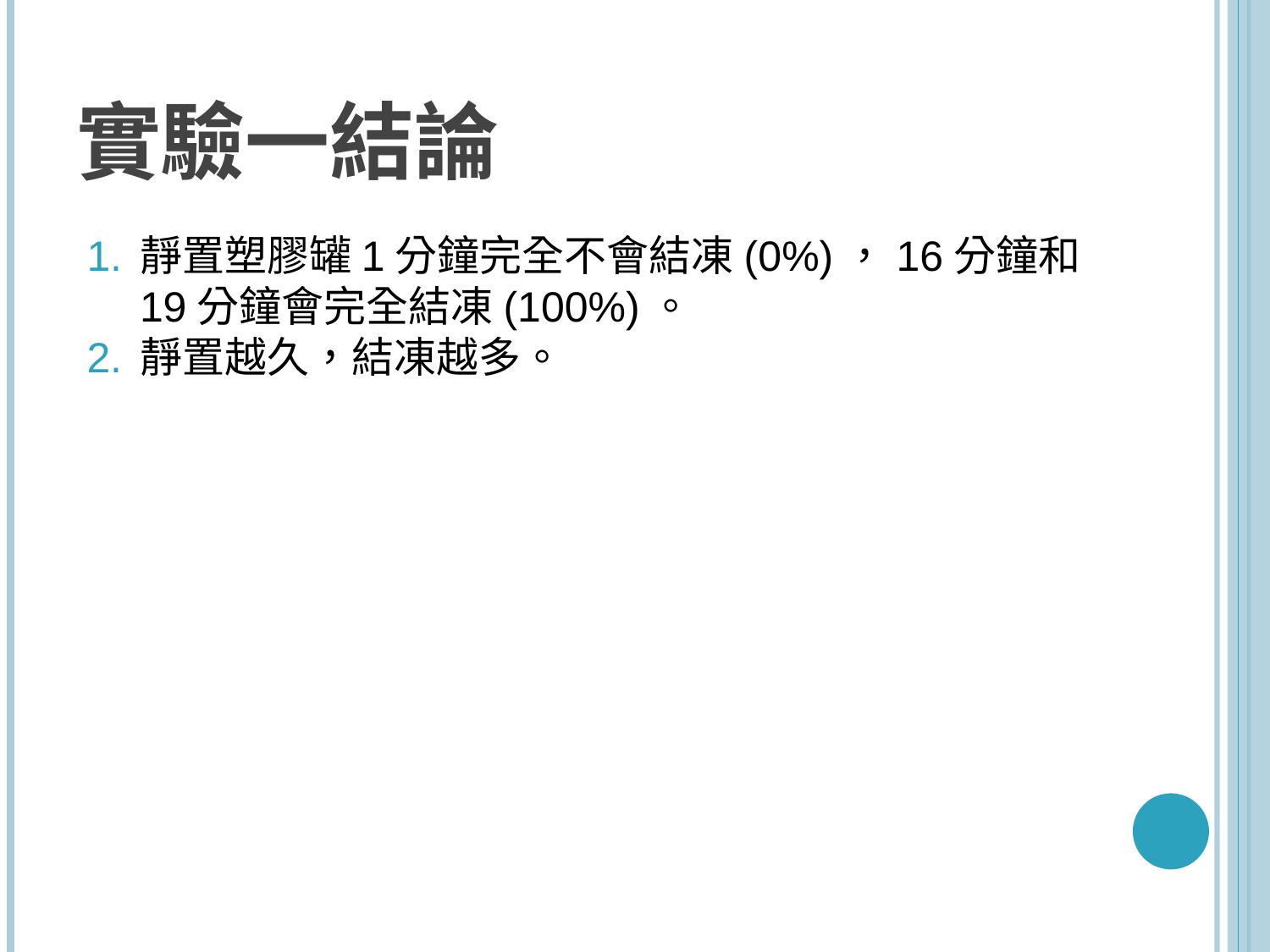

# 實驗一結論
靜置塑膠罐1分鐘完全不會結凍(0%)，16分鐘和19分鐘會完全結凍(100%)。
靜置越久，結凍越多。